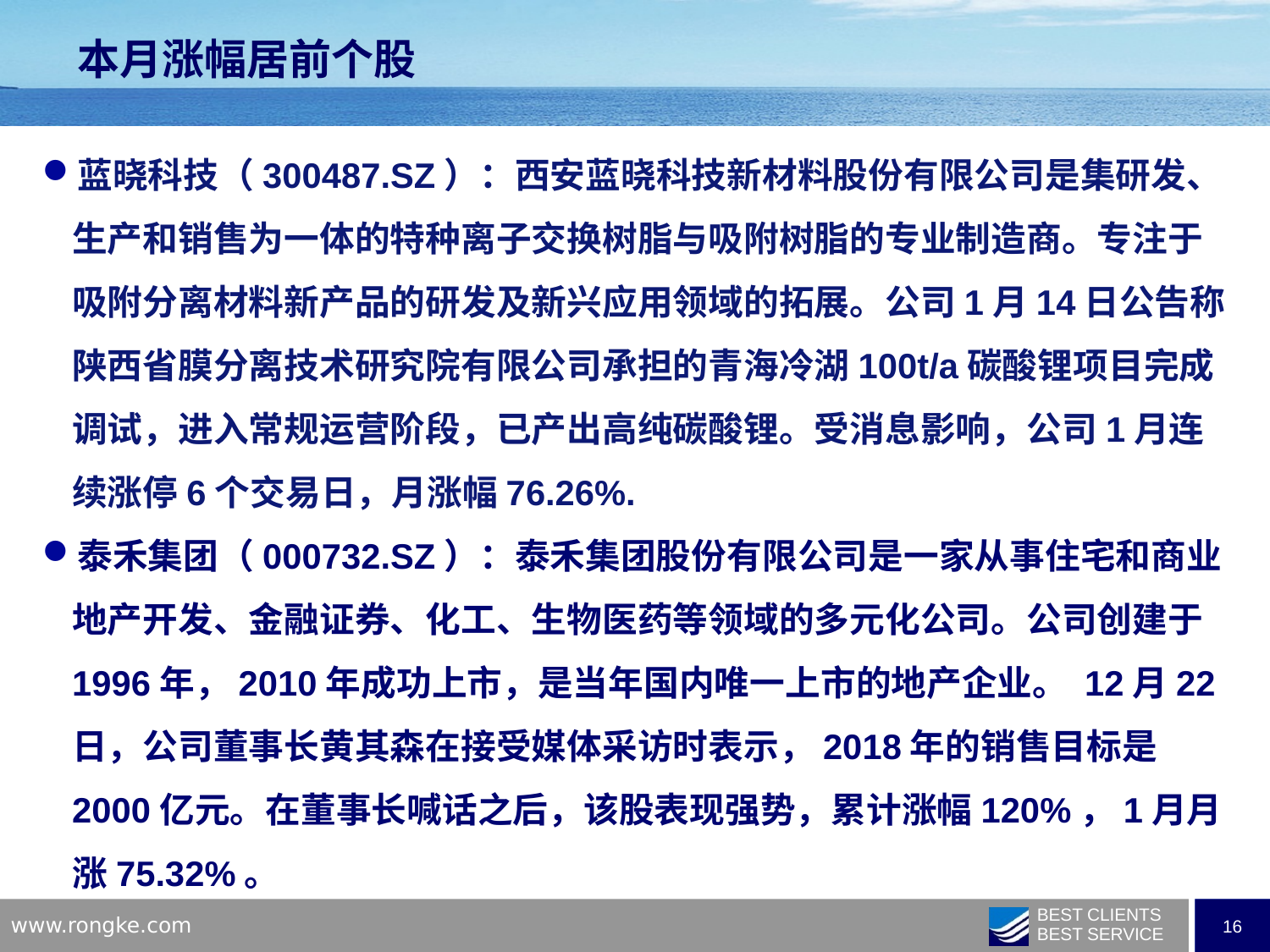

本月涨幅居前个股
蓝晓科技（300487.SZ）：西安蓝晓科技新材料股份有限公司是集研发、生产和销售为一体的特种离子交换树脂与吸附树脂的专业制造商。专注于吸附分离材料新产品的研发及新兴应用领域的拓展。公司1月14日公告称陕西省膜分离技术研究院有限公司承担的青海冷湖100t/a碳酸锂项目完成调试，进入常规运营阶段，已产出高纯碳酸锂。受消息影响，公司1月连续涨停6个交易日，月涨幅76.26%.
泰禾集团（000732.SZ）：泰禾集团股份有限公司是一家从事住宅和商业地产开发、金融证券、化工、生物医药等领域的多元化公司。公司创建于1996年，2010年成功上市，是当年国内唯一上市的地产企业。 12月22日，公司董事长黄其森在接受媒体采访时表示，2018年的销售目标是2000亿元。在董事长喊话之后，该股表现强势，累计涨幅120%，1月月涨75.32%。